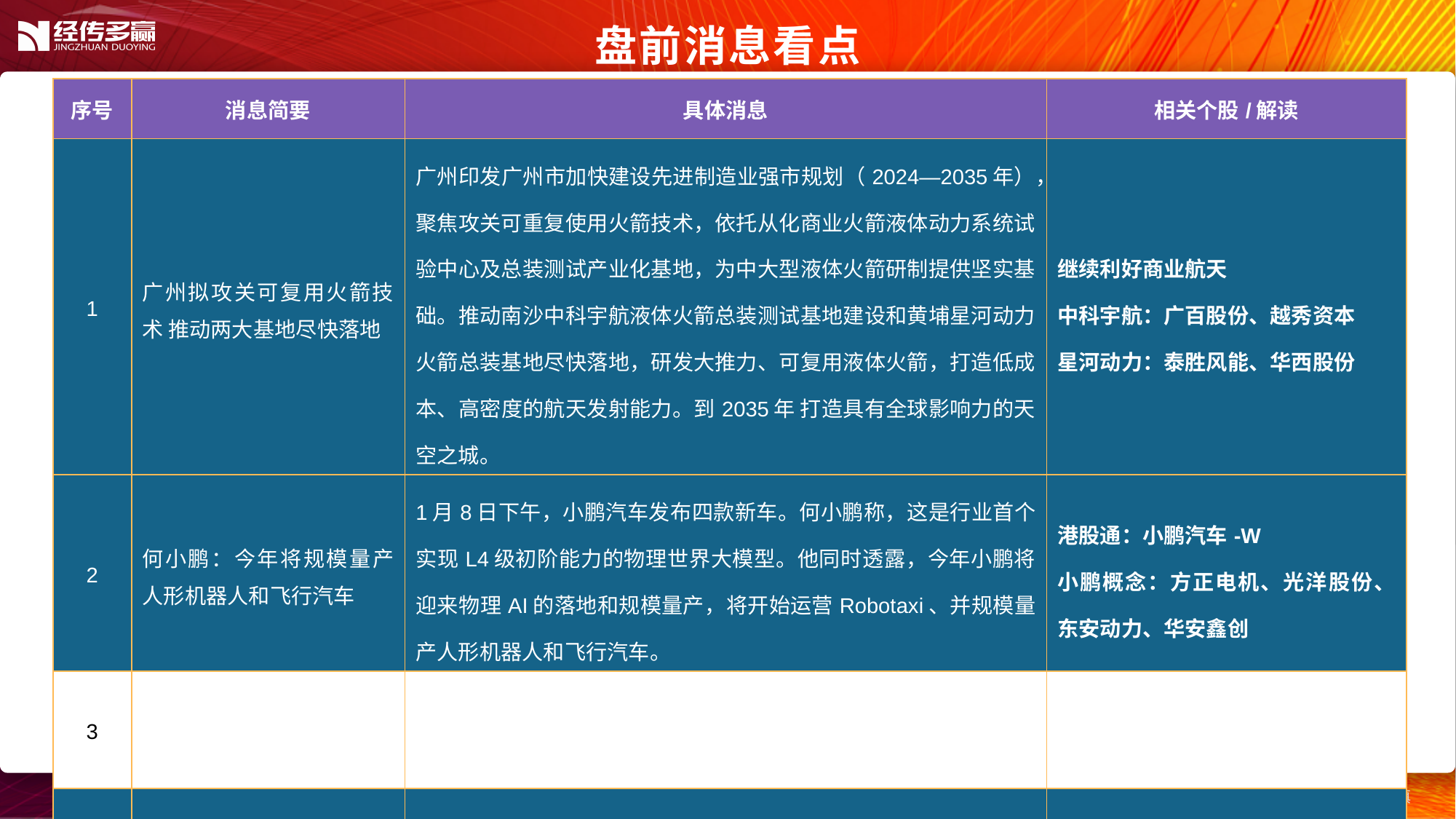

盘前消息看点
| 序号 | 消息简要 | 具体消息 | 相关个股/解读 |
| --- | --- | --- | --- |
| 1 | 广州拟攻关可复用火箭技术 推动两大基地尽快落地 | 广州印发广州市加快建设先进制造业强市规划（2024—2035年），聚焦攻关可重复使用火箭技术，依托从化商业火箭液体动力系统试验中心及总装测试产业化基地，为中大型液体火箭研制提供坚实基础。推动南沙中科宇航液体火箭总装测试基地建设和黄埔星河动力火箭总装基地尽快落地，研发大推力、可复用液体火箭，打造低成本、高密度的航天发射能力。到2035年 打造具有全球影响力的天空之城。 | 继续利好商业航天 中科宇航：广百股份、越秀资本 星河动力：泰胜风能、华西股份 |
| 2 | 何小鹏：今年将规模量产人形机器人和飞行汽车 | 1月8日下午，小鹏汽车发布四款新车。何小鹏称，这是行业首个实现L4级初阶能力的物理世界大模型。他同时透露，今年小鹏将迎来物理AI的落地和规模量产，将开始运营Robotaxi、并规模量产人形机器人和飞行汽车。 | 港股通：小鹏汽车-W 小鹏概念：方正电机、光洋股份、东安动力、华安鑫创 |
| 3 |  |  |  |
| 4 |  |  |  |
| 5 |  |  |  |